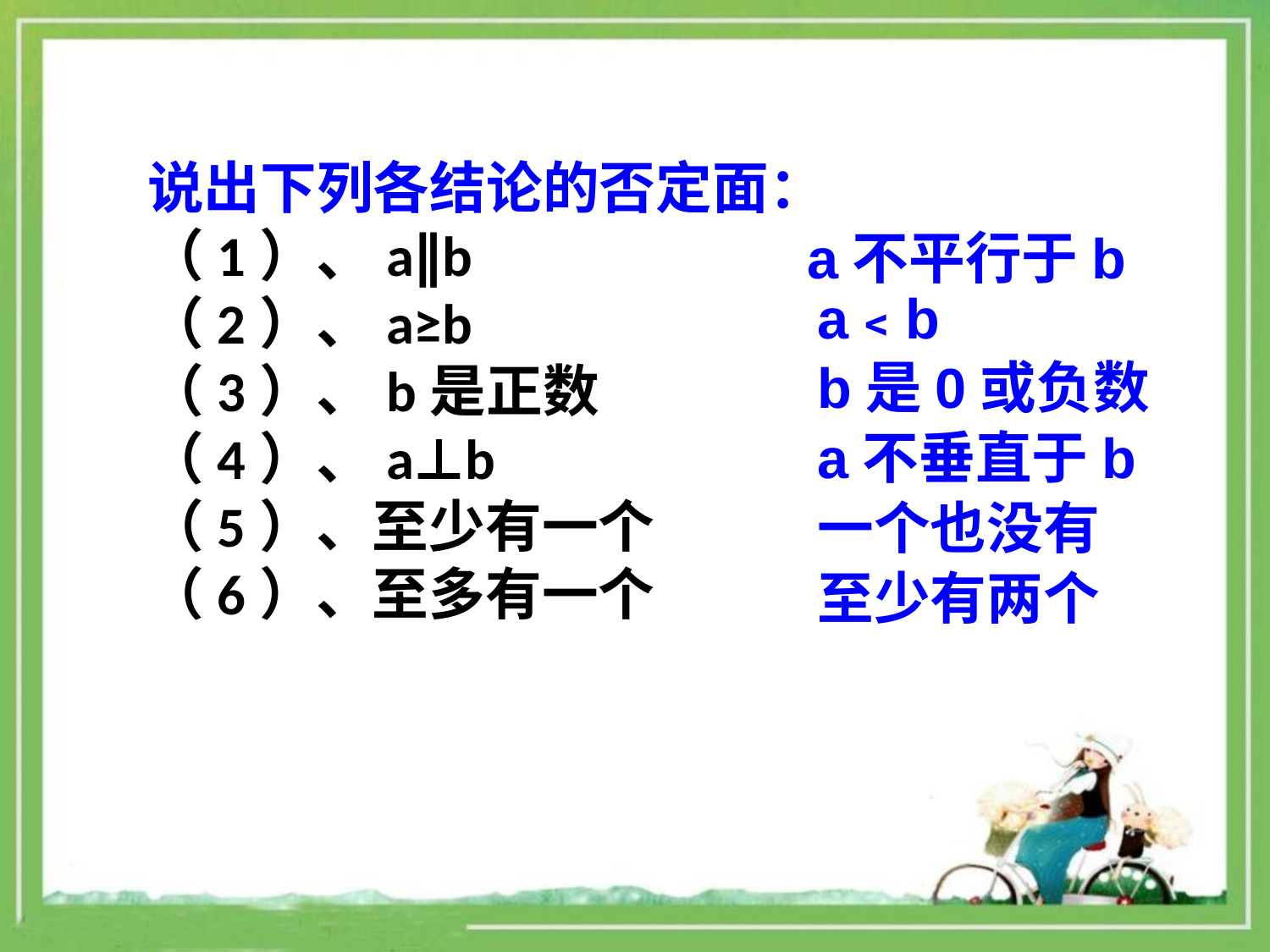

说出下列各结论的否定面：
（1）、a∥b
（2）、a≥b
（3）、b是正数
（4）、a⊥b
（5）、至少有一个
（6）、至多有一个
a不平行于b
a﹤b

b是0或负数
a不垂直于b
一个也没有
至少有两个